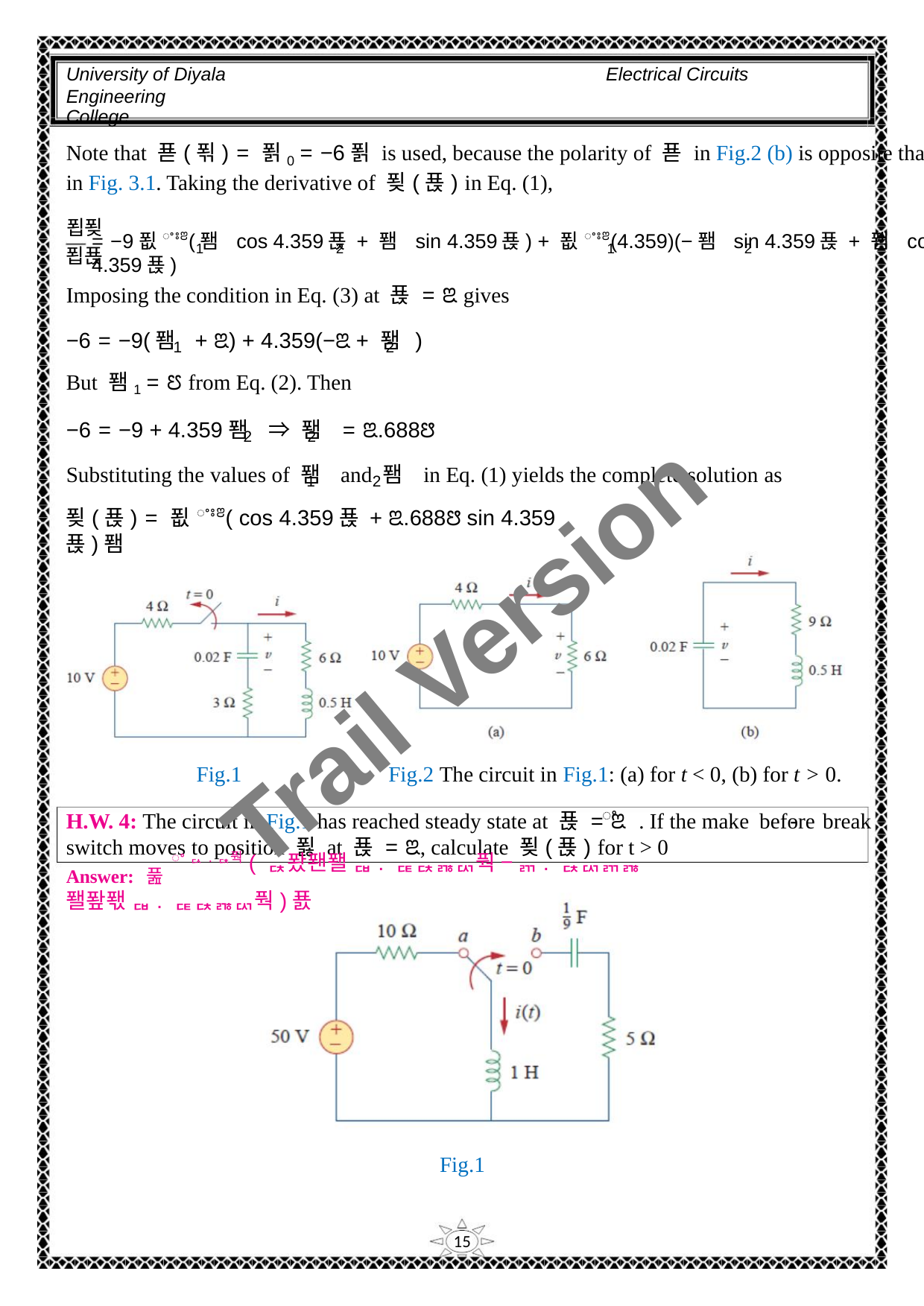

University of Diyala
Engineering College
Electrical Circuits
Note that 푣(푂) = 푉0 = −6푉 is used, because the polarity of 푣 in Fig.2 (b) is opposite that
in Fig. 3.1. Taking the derivative of 푖(푡) in Eq. (1),
푑푖
= −9푒ꢀꢁꢂ(퐴 cos 4.359푡 + 퐴 sin 4.359푡) + 푒ꢀꢁꢂ(4.359)(−퐴 sin 4.359푡 + 퐴 cos 4.359푡)
1
2
1
2
푑푡
Imposing the condition in Eq. (3) at 푡 = ꢃ gives
−6 = −9(퐴 + ꢃ) + 4.359(−ꢃ + 퐴 )
1
2
But 퐴1 = ꢄ from Eq. (2). Then
−6 = −9 + 4.359퐴 ⇒ 퐴 = ꢃ.688ꢅ
2
2
Substituting the values of 퐴 and 퐴 in Eq. (1) yields the complete solution as
1
2
푖(푡) = 푒ꢀꢁꢂ( cos 4.359푡 + ꢃ.688ꢅ sin 4.359푡)퐴
Trail Version
Trail Version
Trail Version
Trail Version
Trail Version
Trail Version
Trail Version
Trail Version
Trail Version
Trail Version
Trail Version
Trail Version
Trail Version
Fig.1
Fig.2 The circuit in Fig.1: (a) for t < 0, (b) for t > 0.
ꢀ
H.W. 4: The circuit in Fig.1 has reached steady state at 푡 = ꢃ . If the make before break
‐
switch moves to position 푏 at 푡 = ꢃ, calculate 푖(푡) for t > 0
Answer: 풆ꢀퟐ.ퟓ풕( ퟓ퐜퐨퐬 ퟏ. ퟔퟓퟖퟑ풕 − ퟕ. ퟓퟑퟕퟖ 퐬퐢퐧 ퟏ. ퟔퟓퟖퟑ풕)푨
Fig.1
15